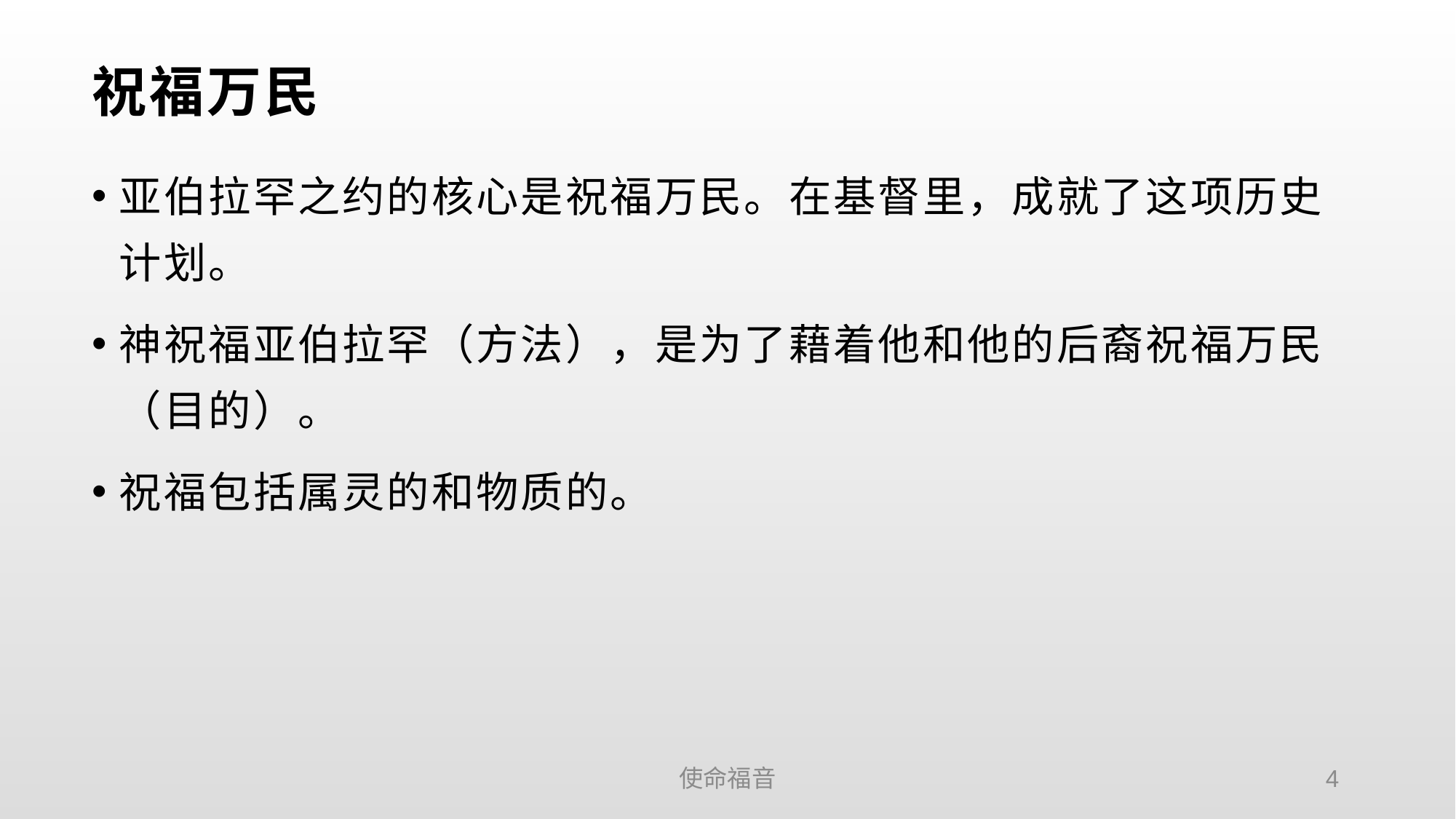

# 祝福万民
亚伯拉罕之约的核心是祝福万民。在基督里，成就了这项历史计划。
神祝福亚伯拉罕（方法），是为了藉着他和他的后裔祝福万民（目的）。
祝福包括属灵的和物质的。

使命福音
4